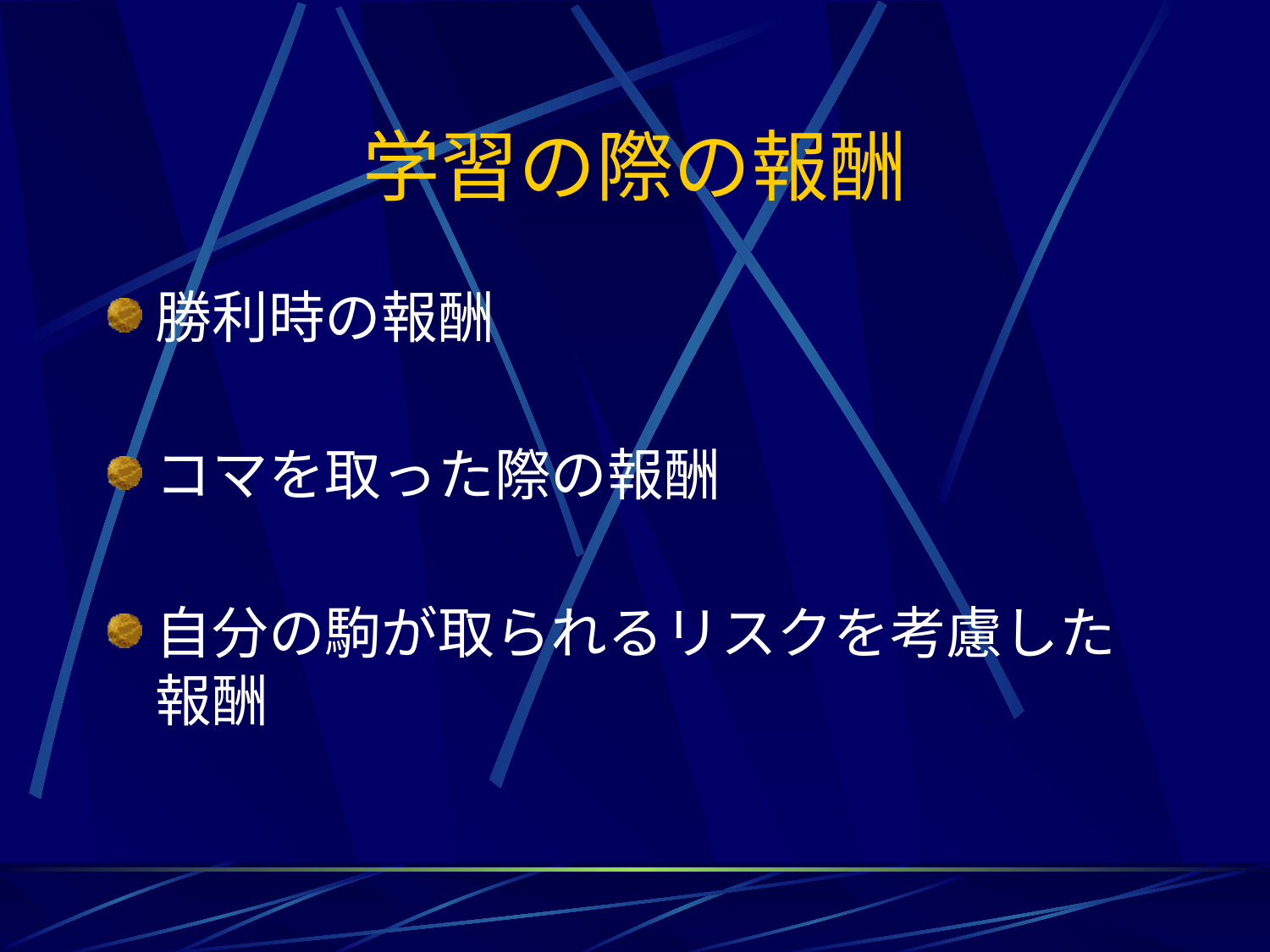

# 学習の際の報酬
勝利時の報酬

コマを取った際の報酬

自分の駒が取られるリスクを考慮した報酬